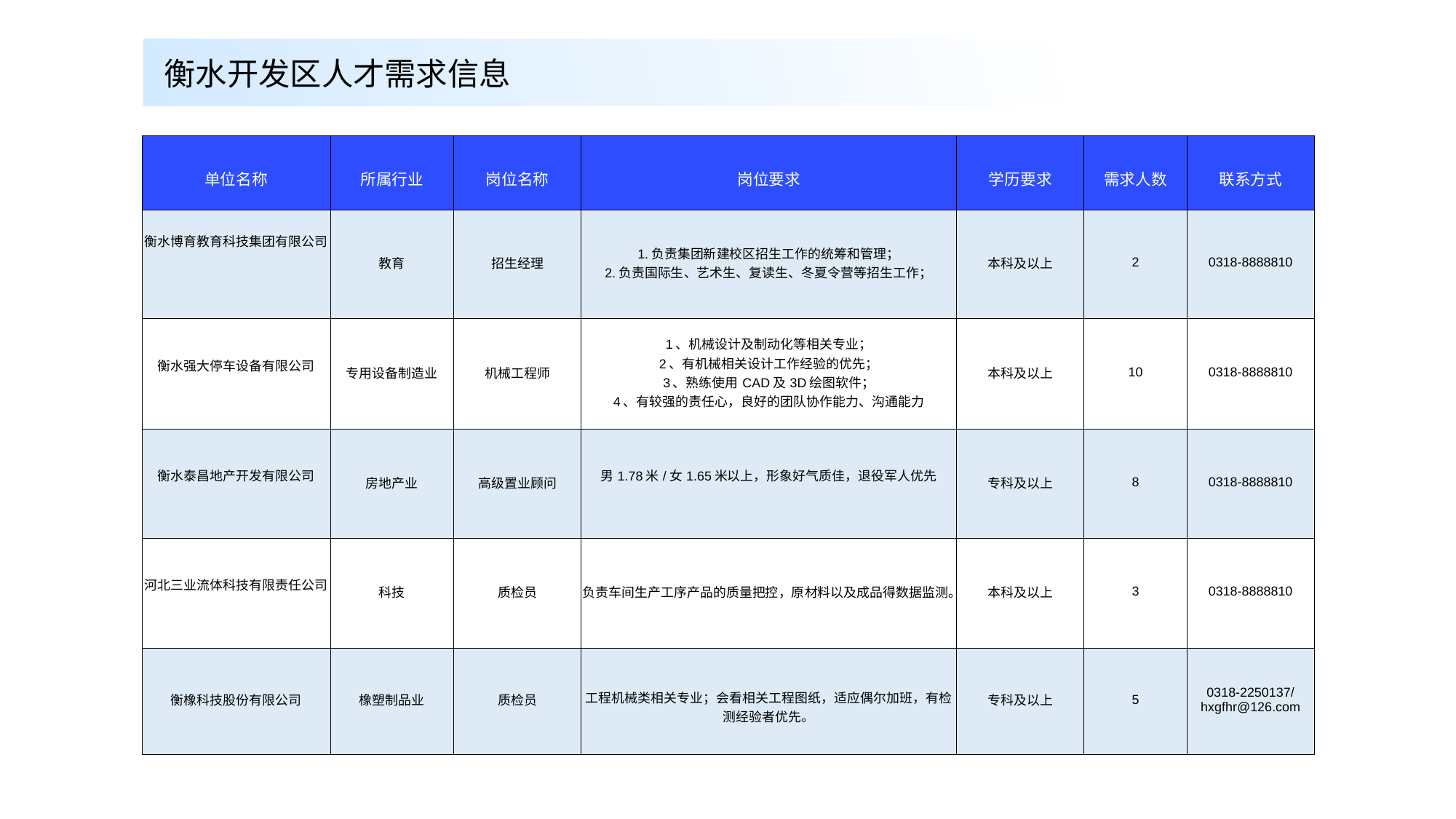

衡水开发区人才需求信息
| 单位名称 | 所属行业 | 岗位名称 | 岗位要求 | 学历要求 | 需求人数 | 联系方式 |
| --- | --- | --- | --- | --- | --- | --- |
| 衡水博育教育科技集团有限公司 | 教育 | 招生经理 | 1.负责集团新建校区招生工作的统筹和管理； 2.负责国际生、艺术生、复读生、冬夏令营等招生工作； | 本科及以上 | 2 | 0318-8888810 |
| 衡水强大停车设备有限公司 | 专用设备制造业 | 机械工程师 | 1、机械设计及制动化等相关专业； 2、有机械相关设计工作经验的优先； 3、熟练使用CAD及3D绘图软件； 4、有较强的责任心，良好的团队协作能力、沟通能力 | 本科及以上 | 10 | 0318-8888810 |
| 衡水泰昌地产开发有限公司 | 房地产业 | 高级置业顾问 | 男1.78米/女1.65米以上，形象好气质佳，退役军人优先 | 专科及以上 | 8 | 0318-8888810 |
| 河北三业流体科技有限责任公司 | 科技 | 质检员 | 负责车间生产工序产品的质量把控，原材料以及成品得数据监测。 | 本科及以上 | 3 | 0318-8888810 |
| 衡橡科技股份有限公司 | 橡塑制品业 | 质检员 | 工程机械类相关专业；会看相关工程图纸，适应偶尔加班，有检测经验者优先。 | 专科及以上 | 5 | 0318-2250137/ hxgfhr@126.com |
2